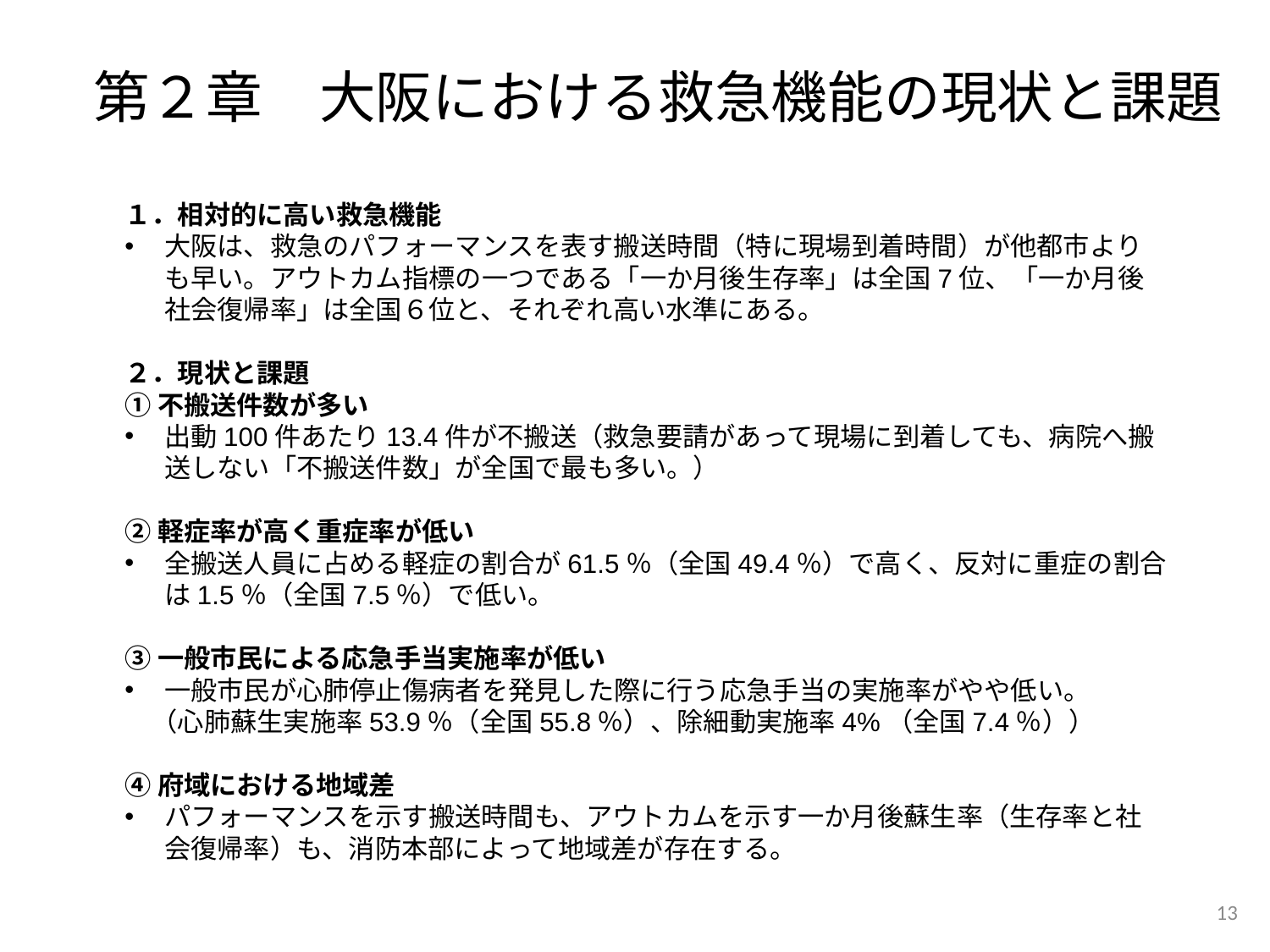

第２章　大阪における救急機能の現状と課題
１．相対的に高い救急機能
大阪は、救急のパフォーマンスを表す搬送時間（特に現場到着時間）が他都市よりも早い。アウトカム指標の一つである「一か月後生存率」は全国7位、「一か月後社会復帰率」は全国６位と、それぞれ高い水準にある。

２．現状と課題
①不搬送件数が多い
出動100件あたり13.4件が不搬送（救急要請があって現場に到着しても、病院へ搬送しない「不搬送件数」が全国で最も多い。）

②軽症率が高く重症率が低い
全搬送人員に占める軽症の割合が61.5％（全国49.4％）で高く、反対に重症の割合は1.5％（全国7.5％）で低い。

③一般市民による応急手当実施率が低い
一般市民が心肺停止傷病者を発見した際に行う応急手当の実施率がやや低い。
　（心肺蘇生実施率53.9％（全国55.8％）、除細動実施率4%（全国7.4％））

④府域における地域差
パフォーマンスを示す搬送時間も、アウトカムを示す一か月後蘇生率（生存率と社会復帰率）も、消防本部によって地域差が存在する。
13